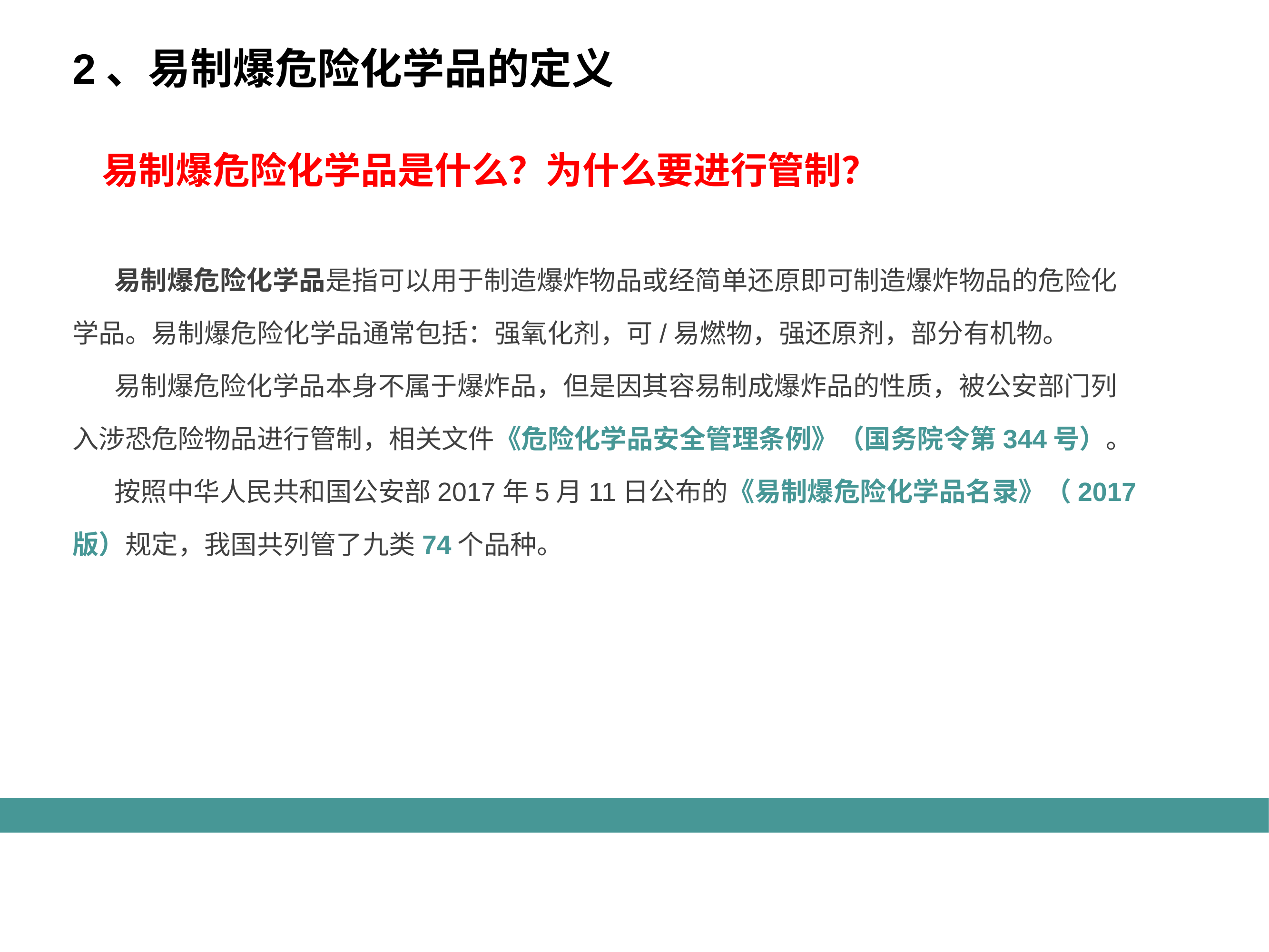

2、易制爆危险化学品的定义
易制爆危险化学品是什么？为什么要进行管制？
      易制爆危险化学品是指可以用于制造爆炸物品或经简单还原即可制造爆炸物品的危险化学品。易制爆危险化学品通常包括：强氧化剂，可/易燃物，强还原剂，部分有机物。
      易制爆危险化学品本身不属于爆炸品，但是因其容易制成爆炸品的性质，被公安部门列入涉恐危险物品进行管制，相关文件《危险化学品安全管理条例》（国务院令第344号）。
      按照中华人民共和国公安部2017年5月11日公布的《易制爆危险化学品名录》（2017版）规定，我国共列管了九类74个品种。